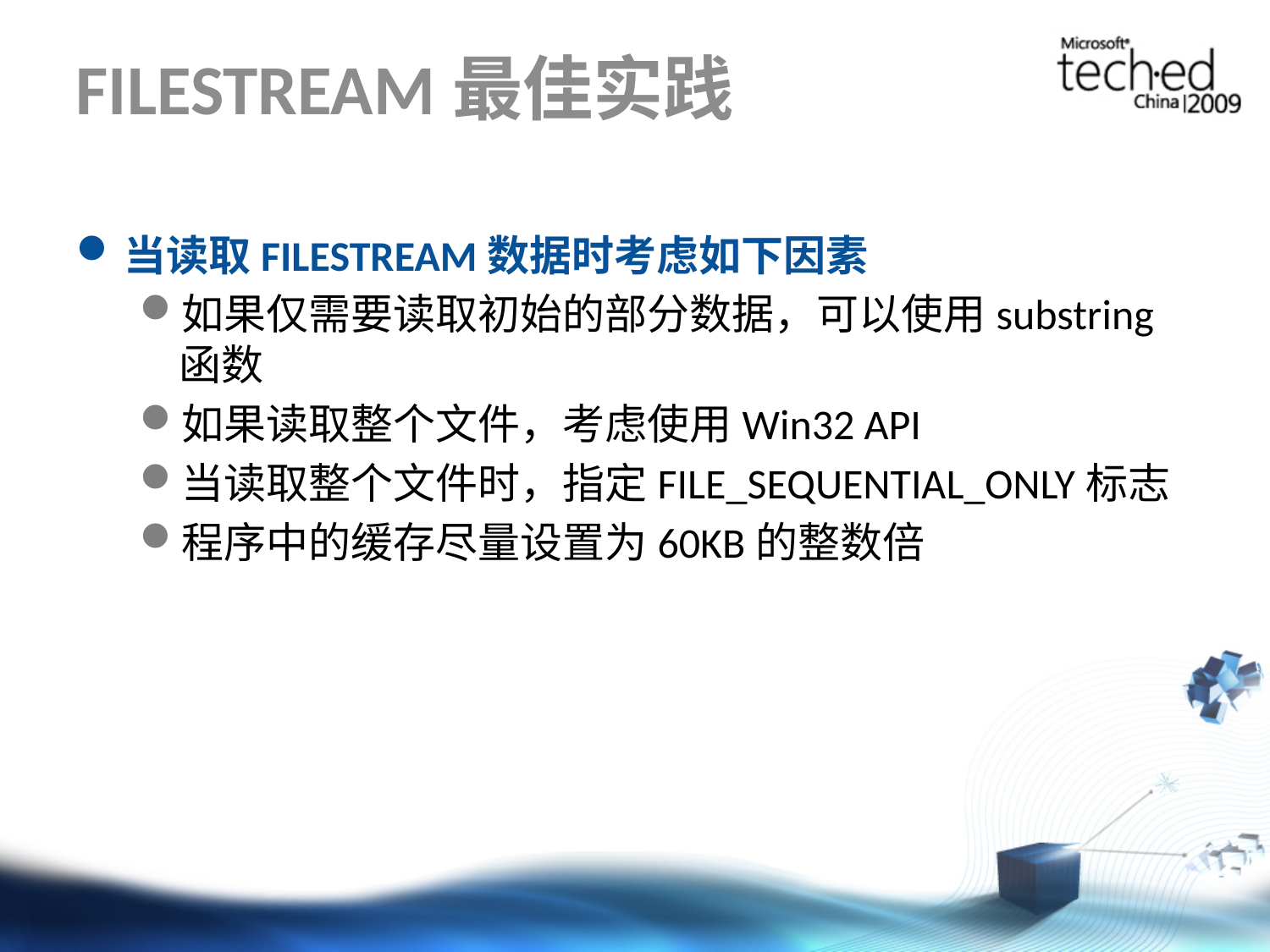

# FILESTREAM最佳实践
当读取FILESTREAM数据时考虑如下因素
如果仅需要读取初始的部分数据，可以使用substring函数
如果读取整个文件，考虑使用Win32 API
当读取整个文件时，指定FILE_SEQUENTIAL_ONLY标志
程序中的缓存尽量设置为60KB的整数倍